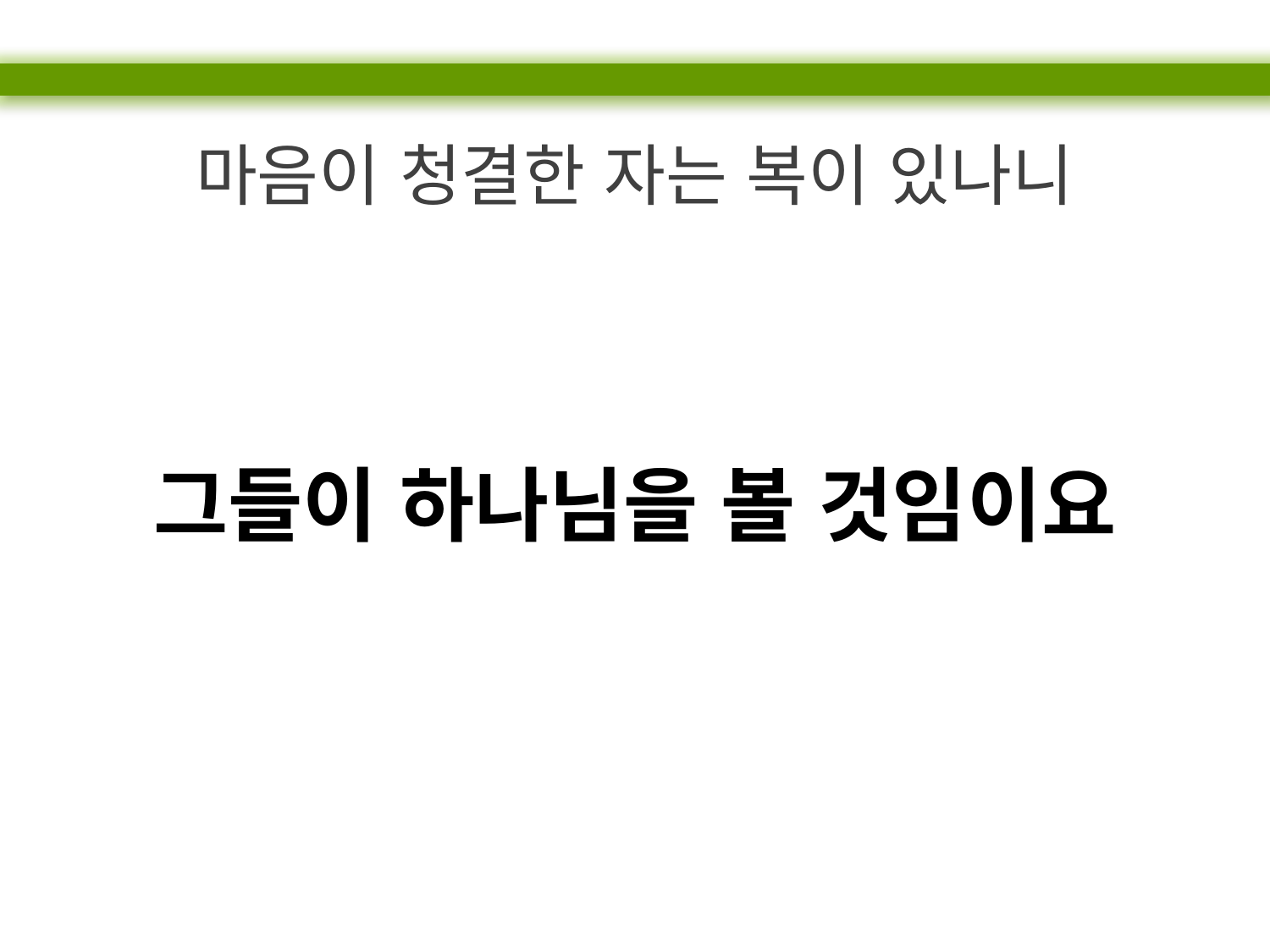

마음이 청결한 자는 복이 있나니
그들이 하나님을 볼 것임이요